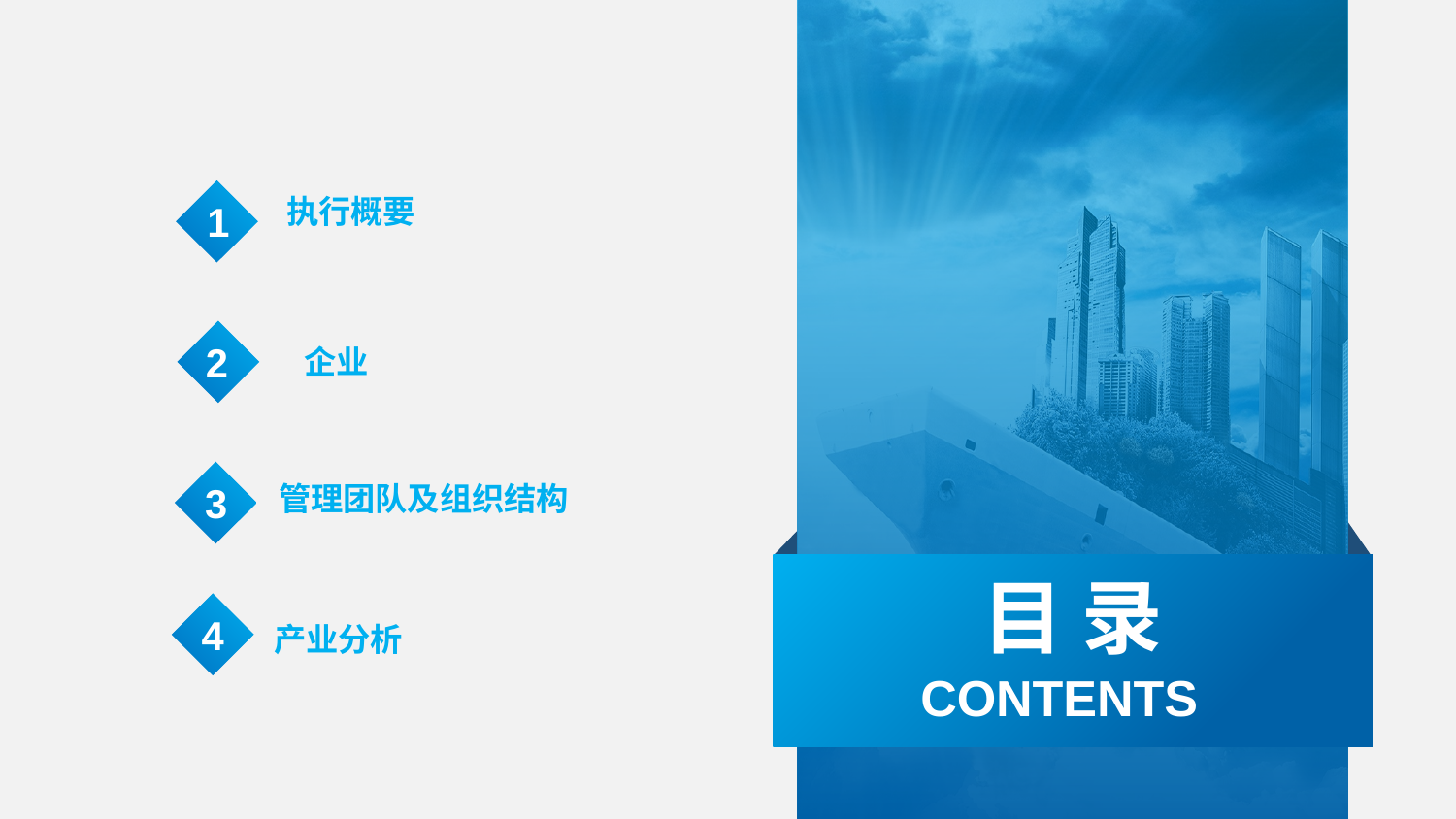

执行概要
1

2

企业
3
管理团队及组织结构

目 录
CONTENTS
4

产业分析